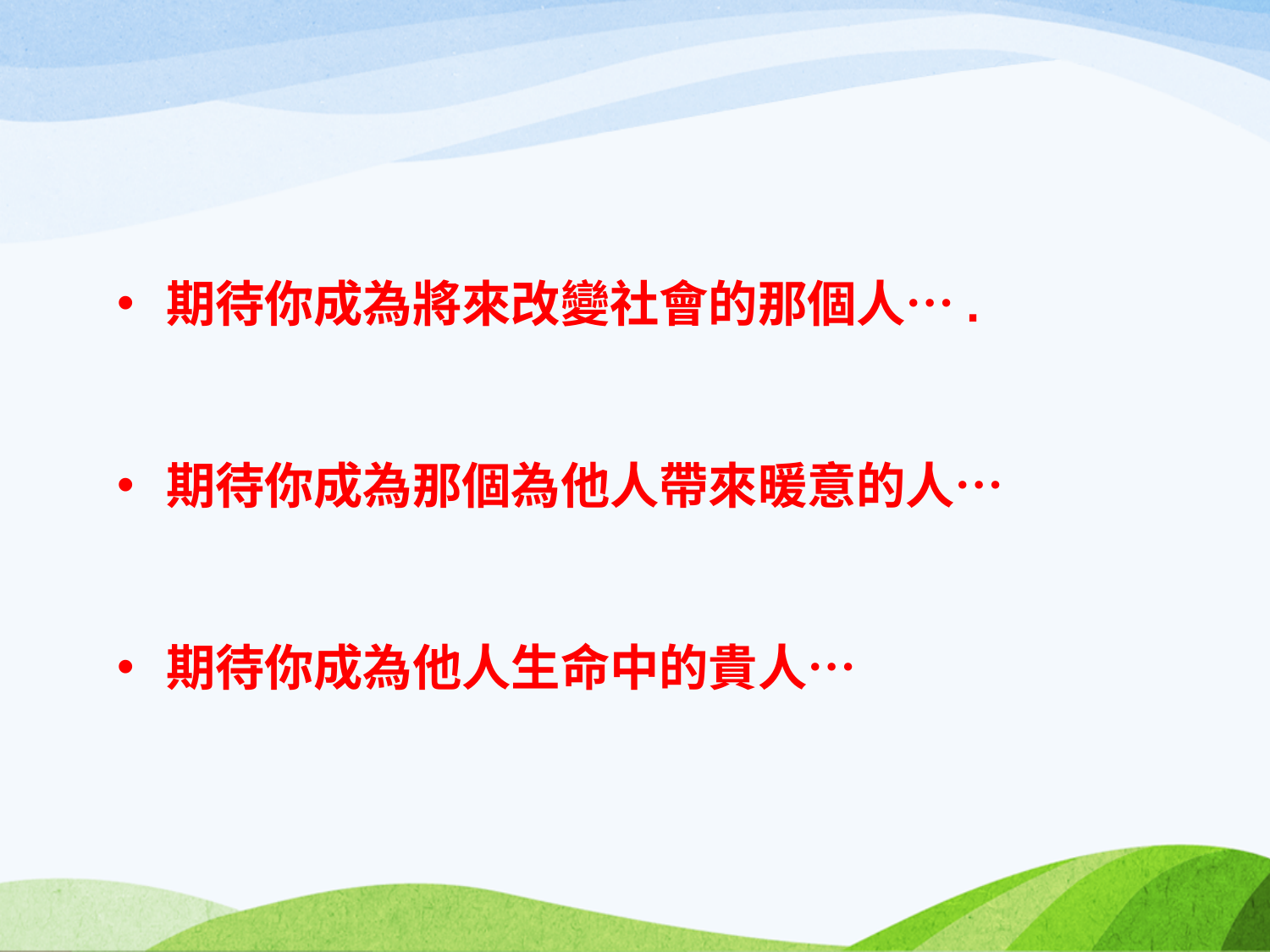

#
期待你成為將來改變社會的那個人….

期待你成為那個為他人帶來暖意的人…

期待你成為他人生命中的貴人…